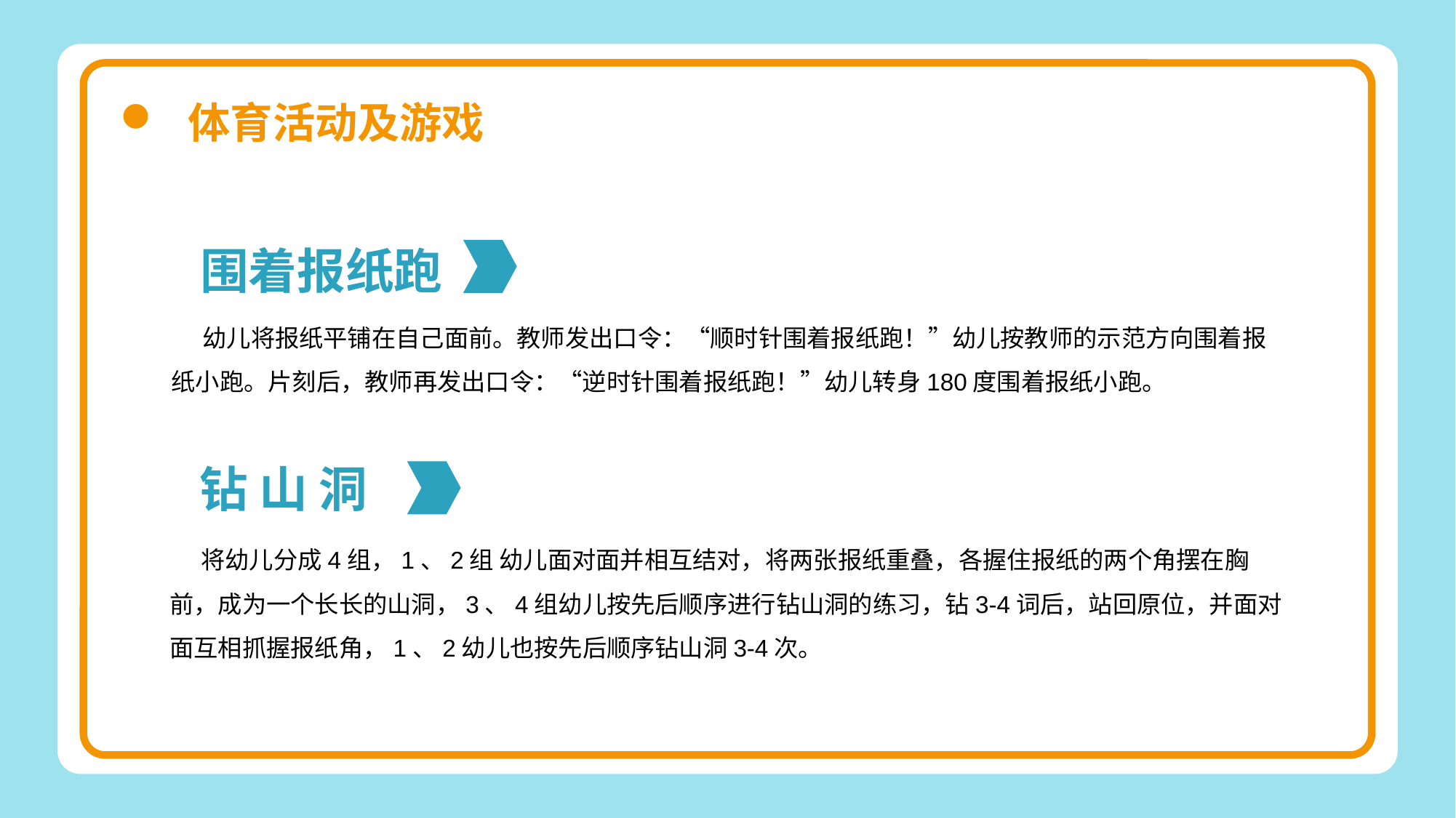

围着报纸跑

    幼儿将报纸平铺在自己面前。教师发出口令：“顺时针围着报纸跑！”幼儿按教师的示范方向围着报纸小跑。片刻后，教师再发出口令：“逆时针围着报纸跑！”幼儿转身180度围着报纸小跑。
钻 山 洞

    将幼儿分成4组，1、2组 幼儿面对面并相互结对，将两张报纸重叠，各握住报纸的两个角摆在胸前，成为一个长长的山洞，3、4组幼儿按先后顺序进行钻山洞的练习，钻3-4词后，站回原位，并面对面互相抓握报纸角，1、2幼儿也按先后顺序钻山洞3-4次。